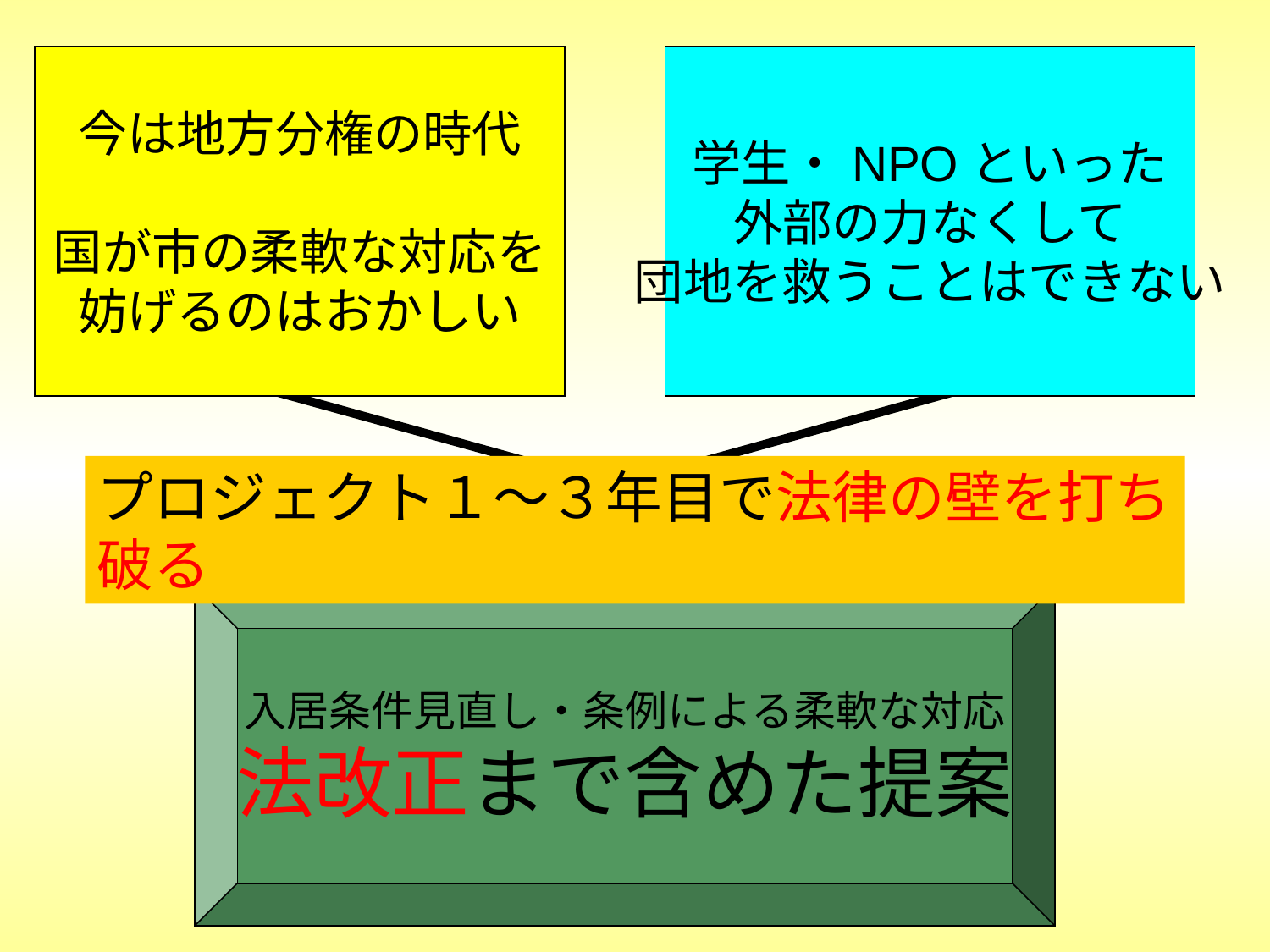

今は地方分権の時代

国が市の柔軟な対応を
妨げるのはおかしい
学生・NPOといった
外部の力なくして
団地を救うことはできない

プロジェクト１～３年目で法律の壁を打ち破る

入居条件見直し・条例による柔軟な対応
法改正まで含めた提案